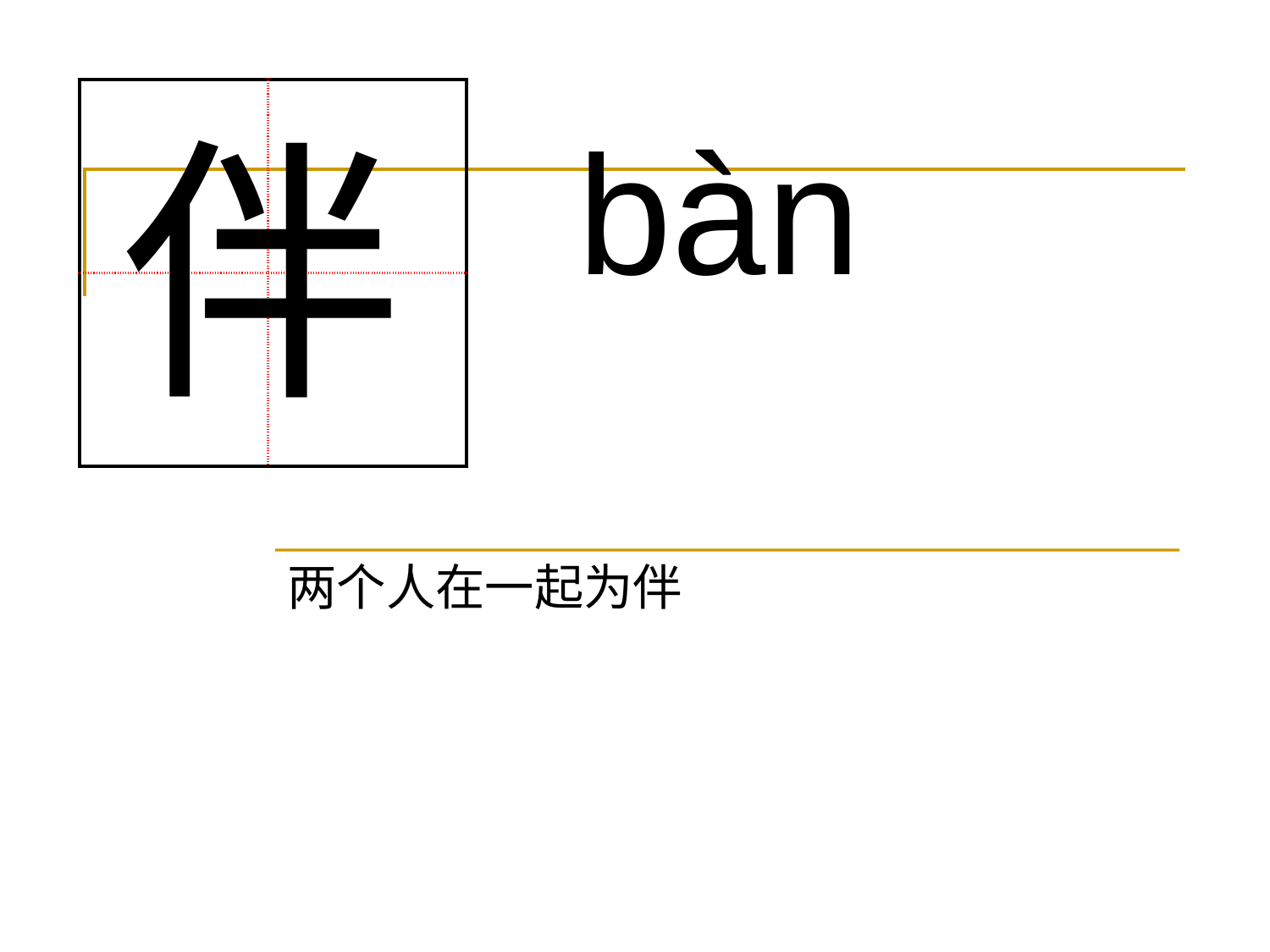

|  |  |
| --- | --- |
|  |  |
伴
bàn
#
两个人在一起为伴